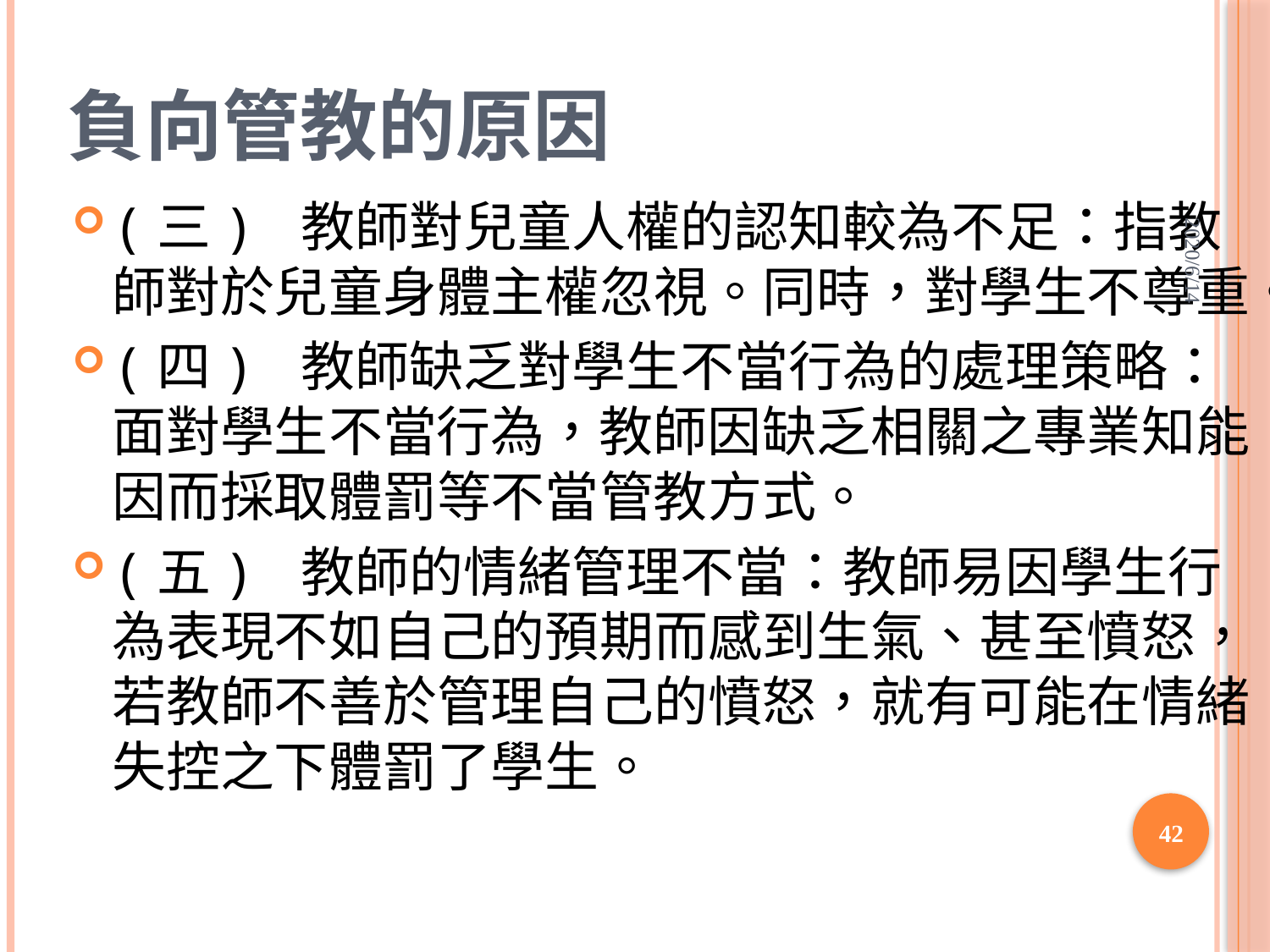

# 負向管教的原因
2020/6/14
(三) 教師對兒童人權的認知較為不足：指教師對於兒童身體主權忽視。同時，對學生不尊重。
(四) 教師缺乏對學生不當行為的處理策略：面對學生不當行為，教師因缺乏相關之專業知能，因而採取體罰等不當管教方式。
(五) 教師的情緒管理不當：教師易因學生行為表現不如自己的預期而感到生氣、甚至憤怒，若教師不善於管理自己的憤怒，就有可能在情緒失控之下體罰了學生。
42